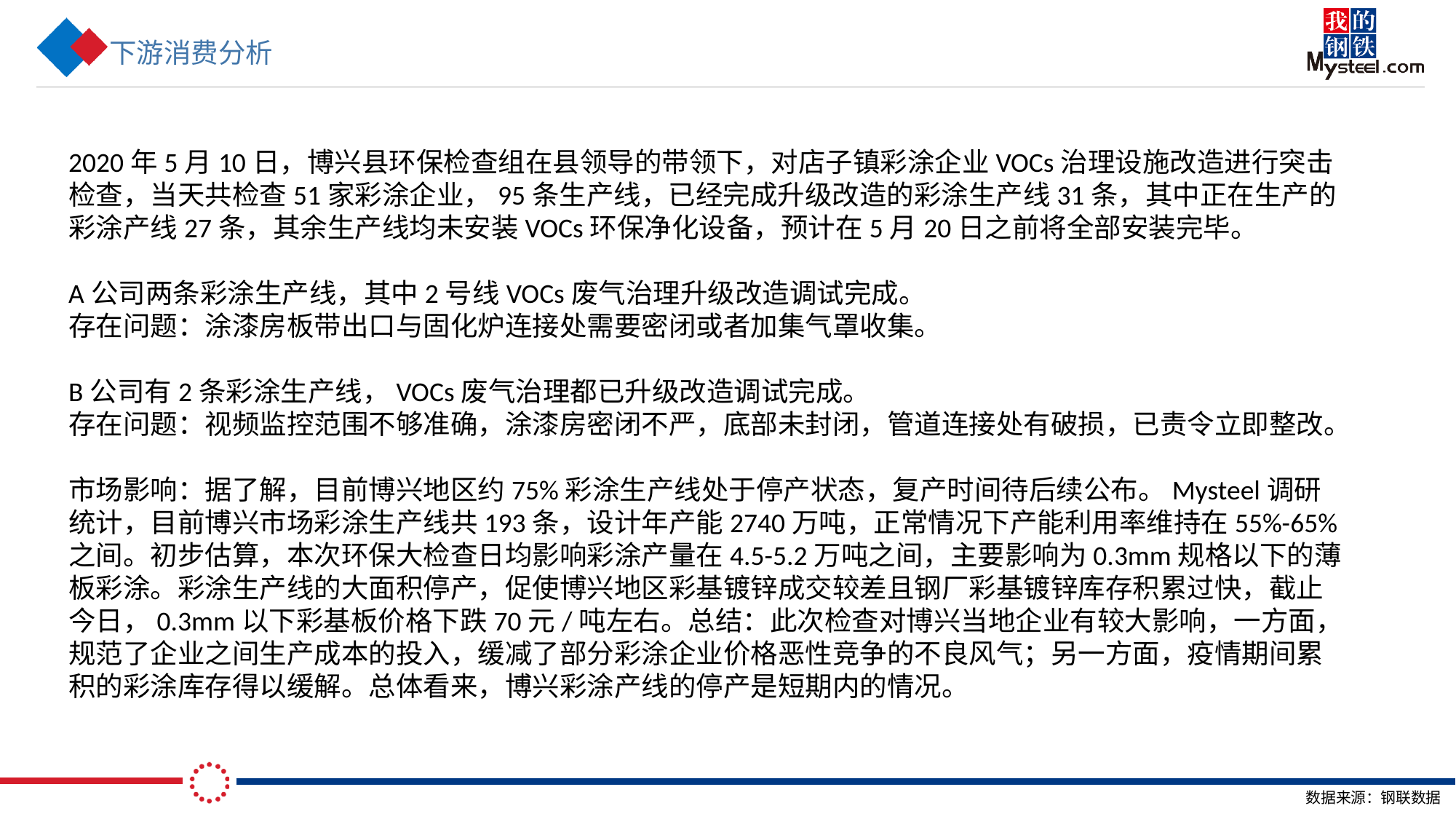

# 下游消费分析

2020年5月10日，博兴县环保检查组在县领导的带领下，对店子镇彩涂企业VOCs治理设施改造进行突击检查，当天共检查51家彩涂企业，95条生产线，已经完成升级改造的彩涂生产线31条，其中正在生产的彩涂产线27条，其余生产线均未安装VOCs环保净化设备，预计在5月20日之前将全部安装完毕。

A公司两条彩涂生产线，其中2号线VOCs废气治理升级改造调试完成。
存在问题：涂漆房板带出口与固化炉连接处需要密闭或者加集气罩收集。

B公司有2条彩涂生产线，VOCs废气治理都已升级改造调试完成。
存在问题：视频监控范围不够准确，涂漆房密闭不严，底部未封闭，管道连接处有破损，已责令立即整改。

市场影响：据了解，目前博兴地区约75%彩涂生产线处于停产状态，复产时间待后续公布。Mysteel调研统计，目前博兴市场彩涂生产线共193条，设计年产能2740万吨，正常情况下产能利用率维持在55%-65%之间。初步估算，本次环保大检查日均影响彩涂产量在4.5-5.2万吨之间，主要影响为0.3mm规格以下的薄板彩涂。彩涂生产线的大面积停产，促使博兴地区彩基镀锌成交较差且钢厂彩基镀锌库存积累过快，截止今日，0.3mm以下彩基板价格下跌70元/吨左右。总结：此次检查对博兴当地企业有较大影响，一方面，规范了企业之间生产成本的投入，缓减了部分彩涂企业价格恶性竞争的不良风气；另一方面，疫情期间累积的彩涂库存得以缓解。总体看来，博兴彩涂产线的停产是短期内的情况。
数据来源：钢联数据